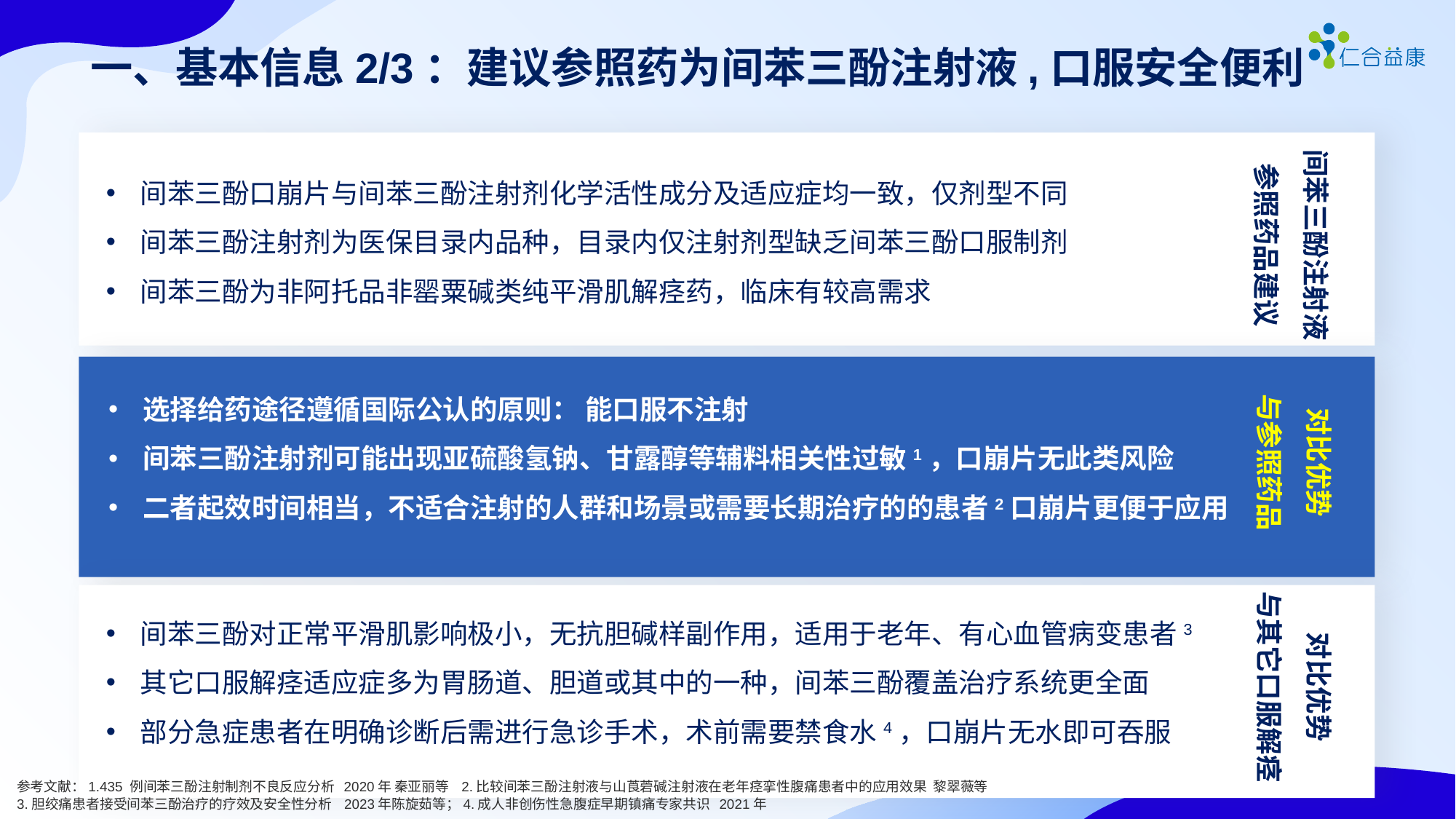

一、基本信息2/3：建议参照药为间苯三酚注射液,口服安全便利

间苯三酚注射液
参照药品建议
间苯三酚口崩片与间苯三酚注射剂化学活性成分及适应症均一致，仅剂型不同
间苯三酚注射剂为医保目录内品种，目录内仅注射剂型缺乏间苯三酚口服制剂
间苯三酚为非阿托品非罂粟碱类纯平滑肌解痉药，临床有较高需求
对比优势
与参照药品
选择给药途径遵循国际公认的原则： 能口服不注射
间苯三酚注射剂可能出现亚硫酸氢钠、甘露醇等辅料相关性过敏1，口崩片无此类风险
二者起效时间相当，不适合注射的人群和场景或需要长期治疗的的患者2口崩片更便于应用
对比优势
与其它口服解痉

间苯三酚对正常平滑肌影响极小，无抗胆碱样副作用，适用于老年、有心血管病变患者3
其它口服解痉适应症多为胃肠道、胆道或其中的一种，间苯三酚覆盖治疗系统更全面
部分急症患者在明确诊断后需进行急诊手术，术前需要禁食水4，口崩片无水即可吞服
参考文献：1.435 例间苯三酚注射制剂不良反应分析  2020年 秦亚丽等   2.比较间苯三酚注射液与山莨菪碱注射液在老年痉挛性腹痛患者中的应用效果  黎翠薇等
3.胆绞痛患者接受间苯三酚治疗的疗效及安全性分析   2023年陈旋茹等；4.成人非创伤性急腹症早期镇痛专家共识  2021年